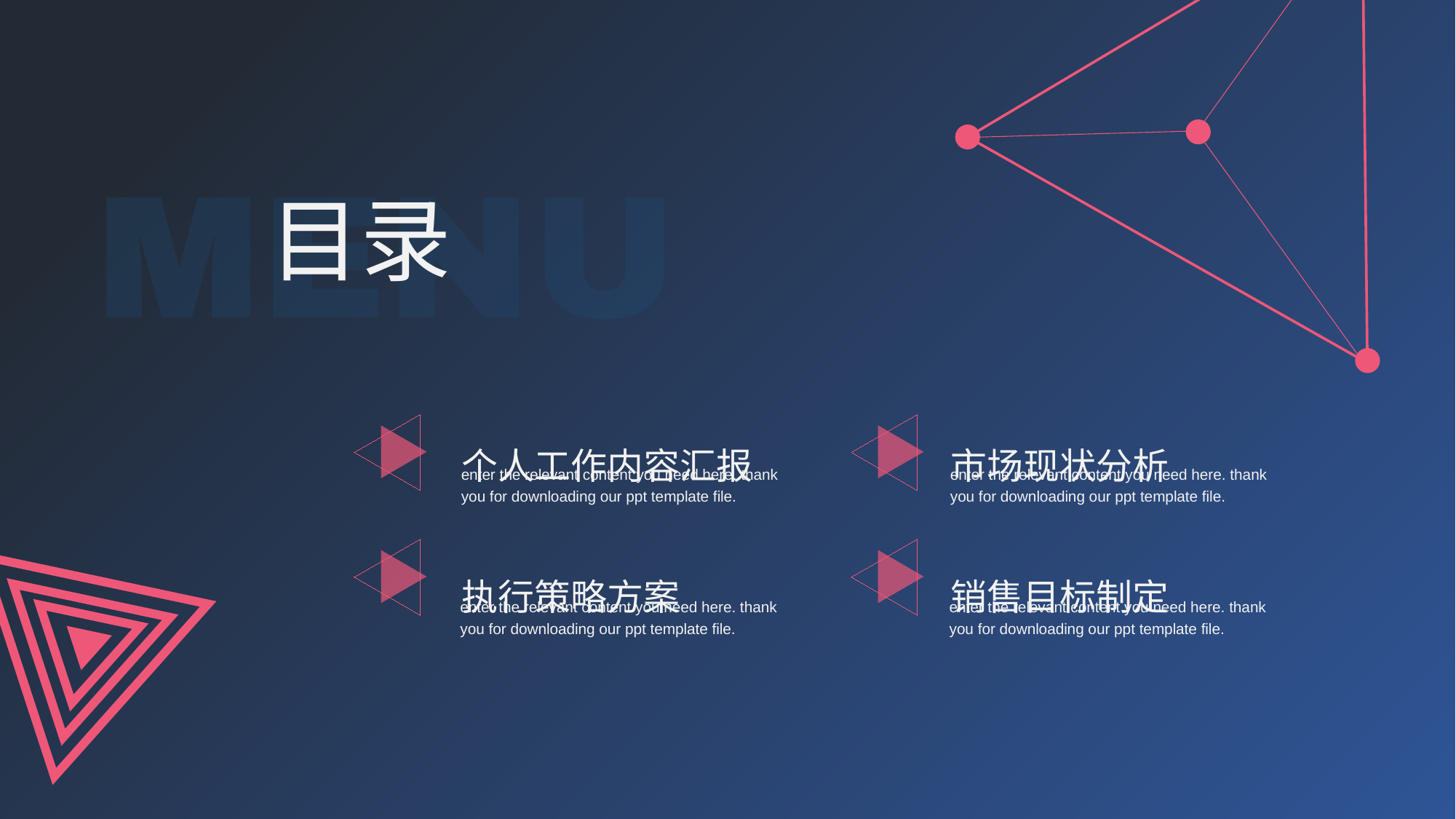

MENU
目录
个人工作内容汇报
执行策略方案
市场现状分析
销售目标制定

enter the relevant content you need here. thank you for downloading our ppt template file.
enter the relevant content you need here. thank you for downloading our ppt template file.

enter the relevant content you need here. thank you for downloading our ppt template file.
enter the relevant content you need here. thank you for downloading our ppt template file.